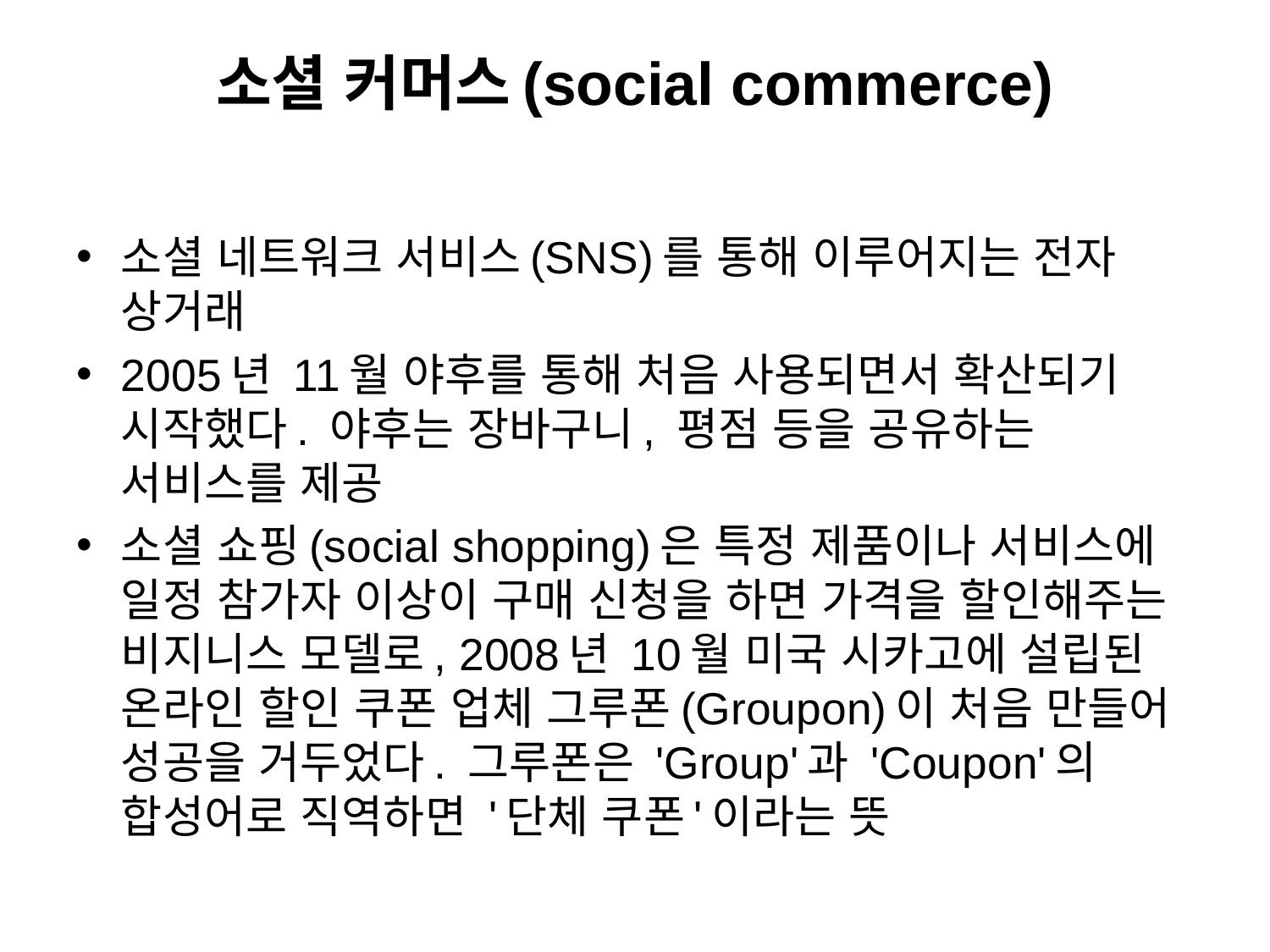

# 소셜 커머스(social commerce)
소셜 네트워크 서비스(SNS)를 통해 이루어지는 전자 상거래
2005년 11월 야후를 통해 처음 사용되면서 확산되기 시작했다. 야후는 장바구니, 평점 등을 공유하는 서비스를 제공
소셜 쇼핑(social shopping)은 특정 제품이나 서비스에 일정 참가자 이상이 구매 신청을 하면 가격을 할인해주는 비지니스 모델로, 2008년 10월 미국 시카고에 설립된 온라인 할인 쿠폰 업체 그루폰(Groupon)이 처음 만들어 성공을 거두었다. 그루폰은 'Group'과 'Coupon'의 합성어로 직역하면 '단체 쿠폰'이라는 뜻